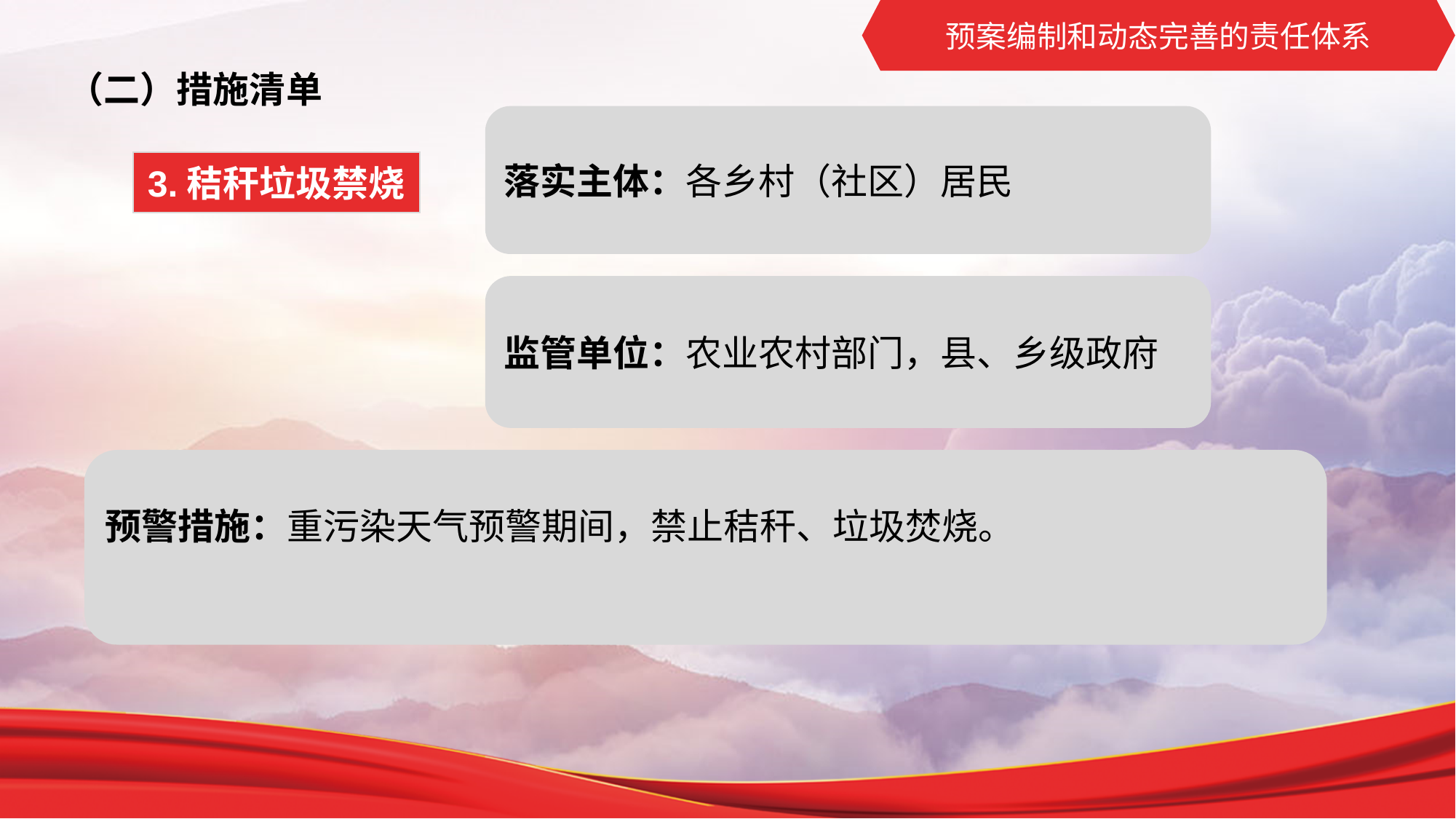

预案编制和动态完善的责任体系
（二）措施清单
落实主体：各乡村（社区）居民
3.秸秆垃圾禁烧
监管单位：农业农村部门，县、乡级政府
预警措施：重污染天气预警期间，禁止秸秆、垃圾焚烧。